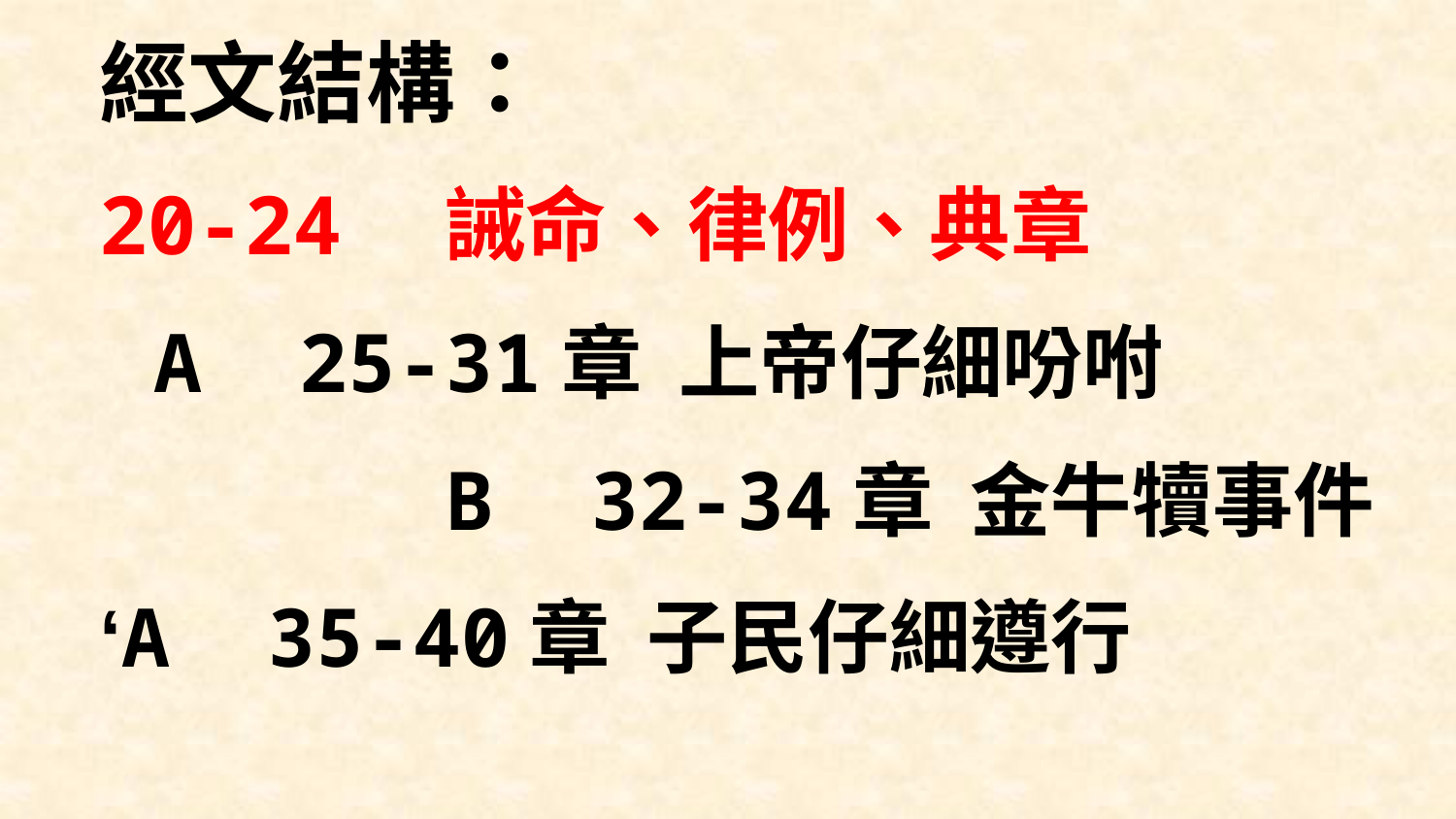

經文結構：
20-24	誡命、律例、典章
	A  25-31章  上帝仔細吩咐
			B  32-34章  金牛犢事件
‘A  35-40章  子民仔細遵行